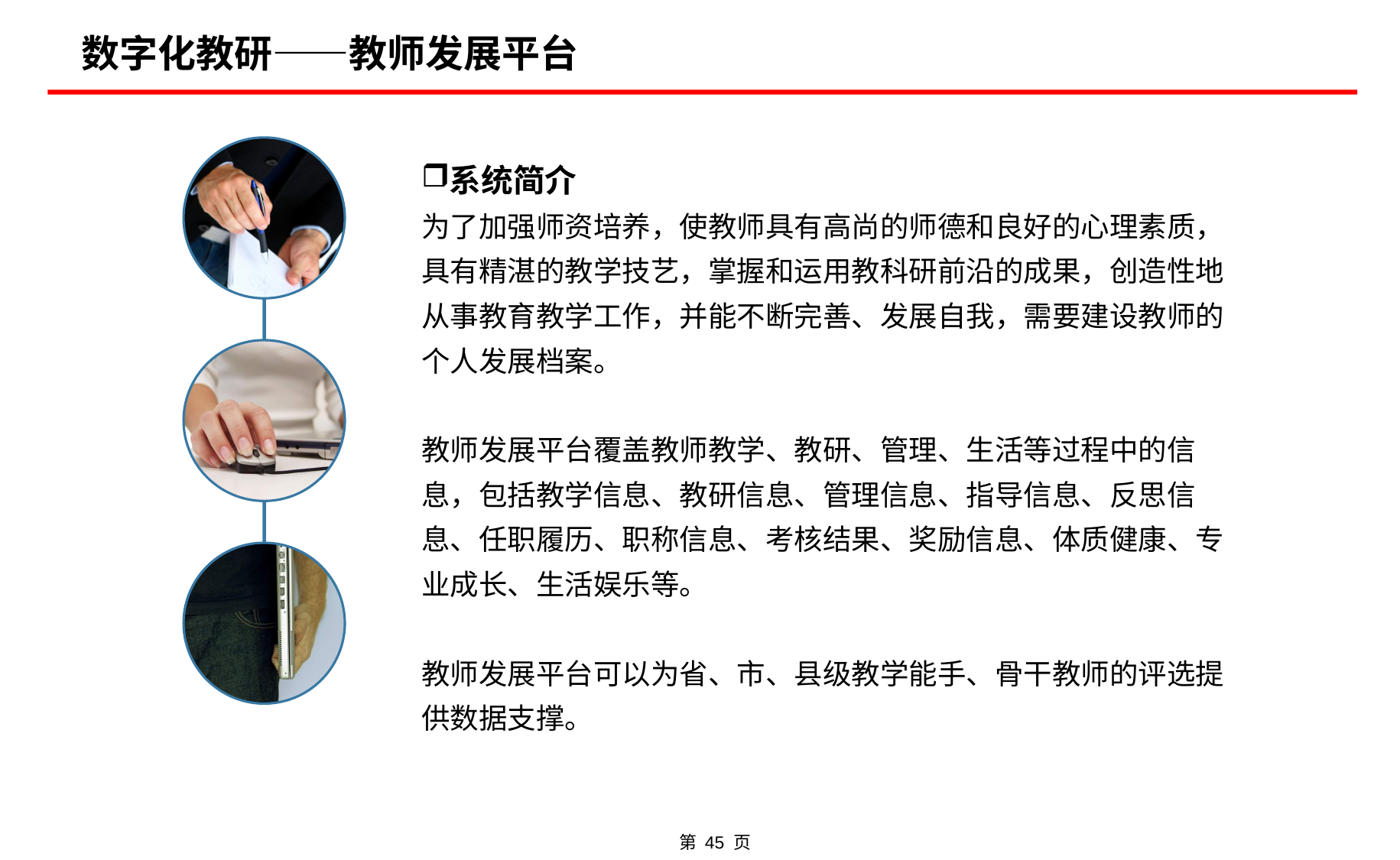

数字化教研——教师发展平台
系统简介
为了加强师资培养，使教师具有高尚的师德和良好的心理素质，具有精湛的教学技艺，掌握和运用教科研前沿的成果，创造性地从事教育教学工作，并能不断完善、发展自我，需要建设教师的个人发展档案。

教师发展平台覆盖教师教学、教研、管理、生活等过程中的信息，包括教学信息、教研信息、管理信息、指导信息、反思信息、任职履历、职称信息、考核结果、奖励信息、体质健康、专业成长、生活娱乐等。

教师发展平台可以为省、市、县级教学能手、骨干教师的评选提供数据支撑。